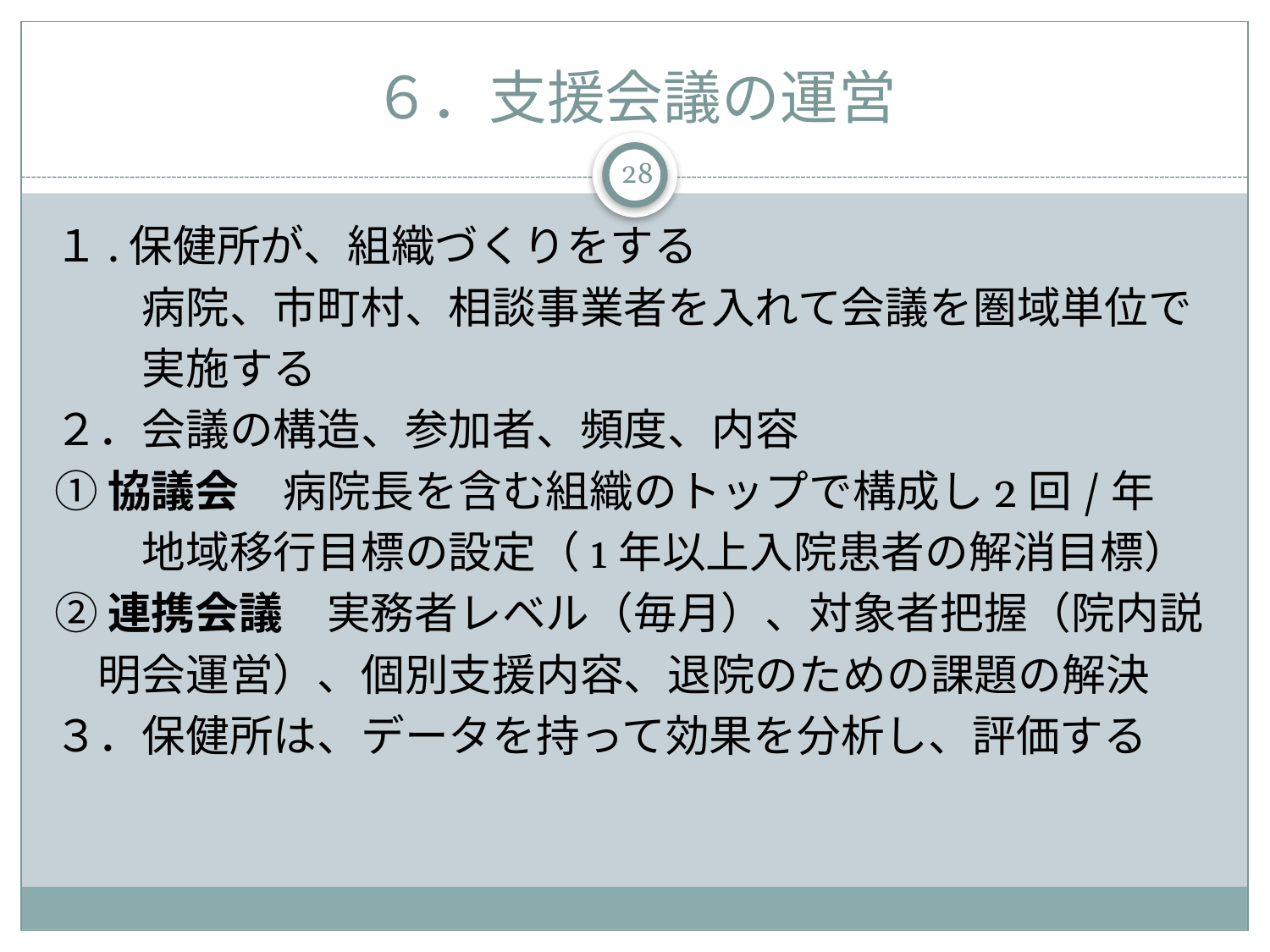

# ６．支援会議の運営
28
１.保健所が、組織づくりをする
　　病院、市町村、相談事業者を入れて会議を圏域単位で
　　実施する
２．会議の構造、参加者、頻度、内容
①協議会　病院長を含む組織のトップで構成し2回/年
　　地域移行目標の設定（1年以上入院患者の解消目標）
②連携会議　実務者レベル（毎月）、対象者把握（院内説
　明会運営）、個別支援内容、退院のための課題の解決
３．保健所は、データを持って効果を分析し、評価する